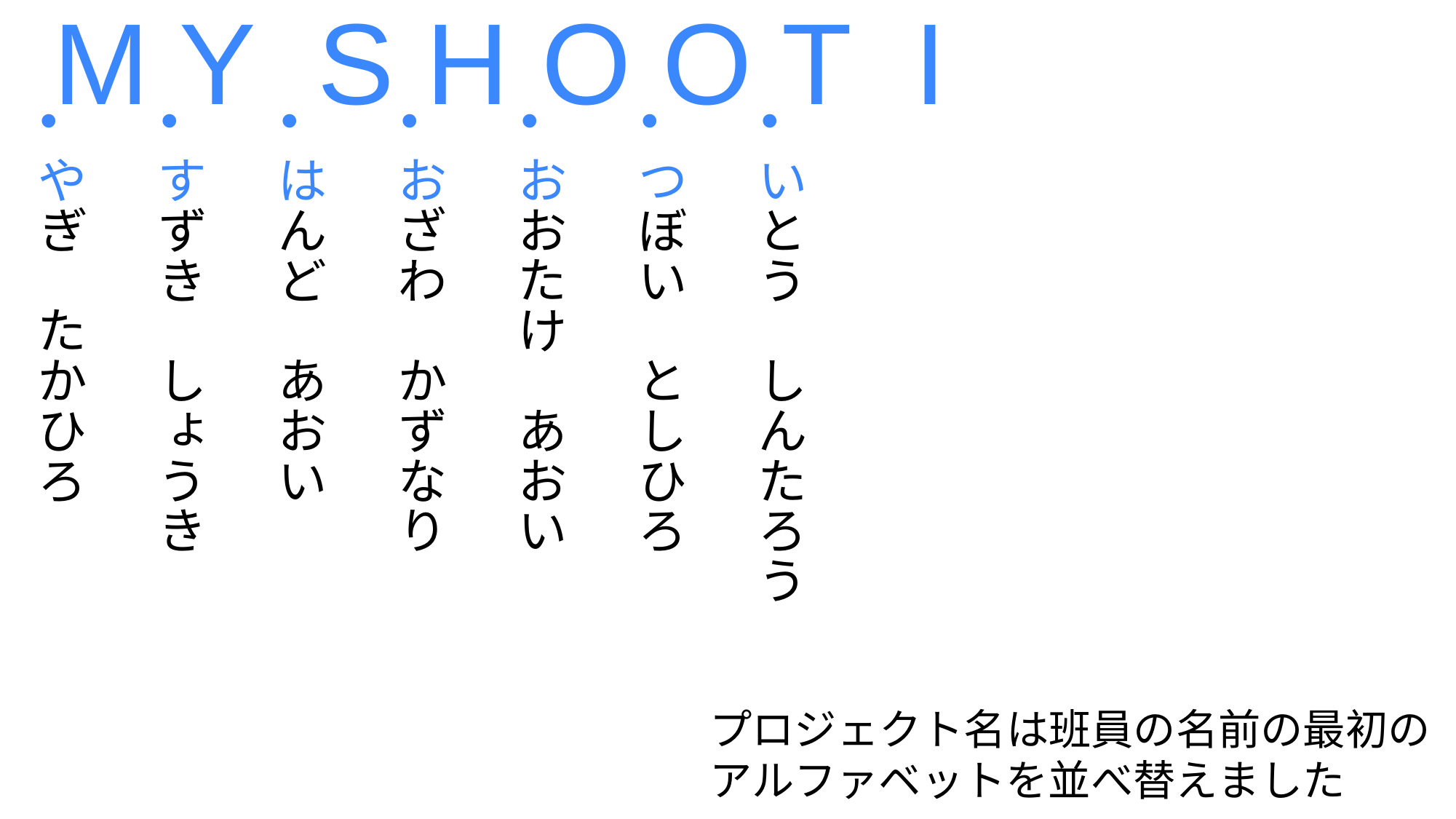

# M Y  S H O O T  I

いとう　しんたろう
つぼい　としひろ
おおたけ　あおい
おざわ　かずなり
はんど　あおい
すずき　しょうき
やぎ　たかひろ
まつだ　りょうへい
プロジェクト名は班員の名前の最初のアルファベットを並べ替えました